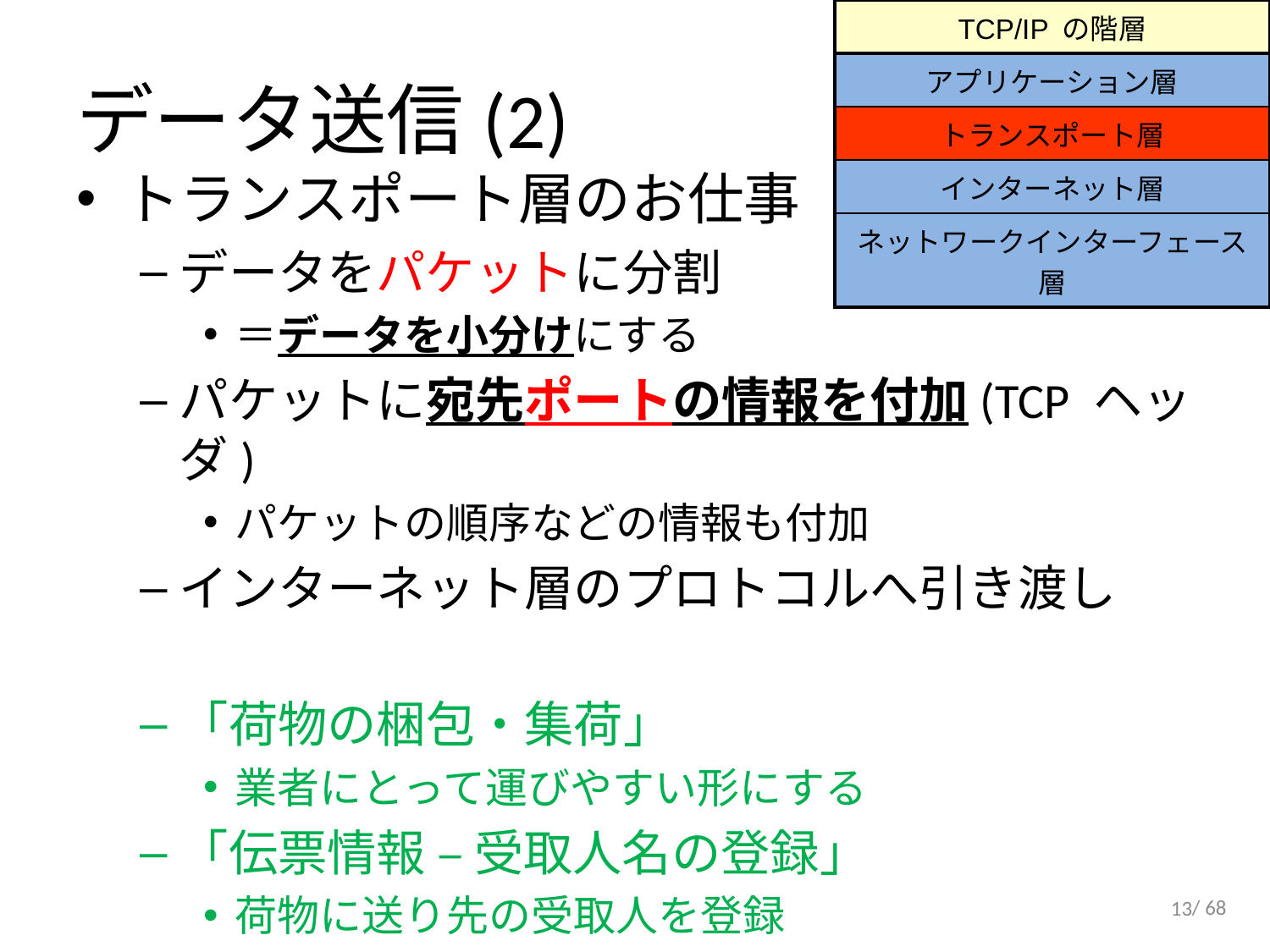

| TCP/IP の階層 |
| --- |
| アプリケーション層 |
| トランスポート層 |
| インターネット層 |
| ネットワークインターフェース層 |
# データ送信(2)
トランスポート層のお仕事
データをパケットに分割
＝データを小分けにする
パケットに宛先ポートの情報を付加(TCP ヘッダ)
パケットの順序などの情報も付加
インターネット層のプロトコルへ引き渡し

「荷物の梱包・集荷」
業者にとって運びやすい形にする
「伝票情報 – 受取人名の登録」
荷物に送り先の受取人を登録
「配送管理部門への引き渡し」
13